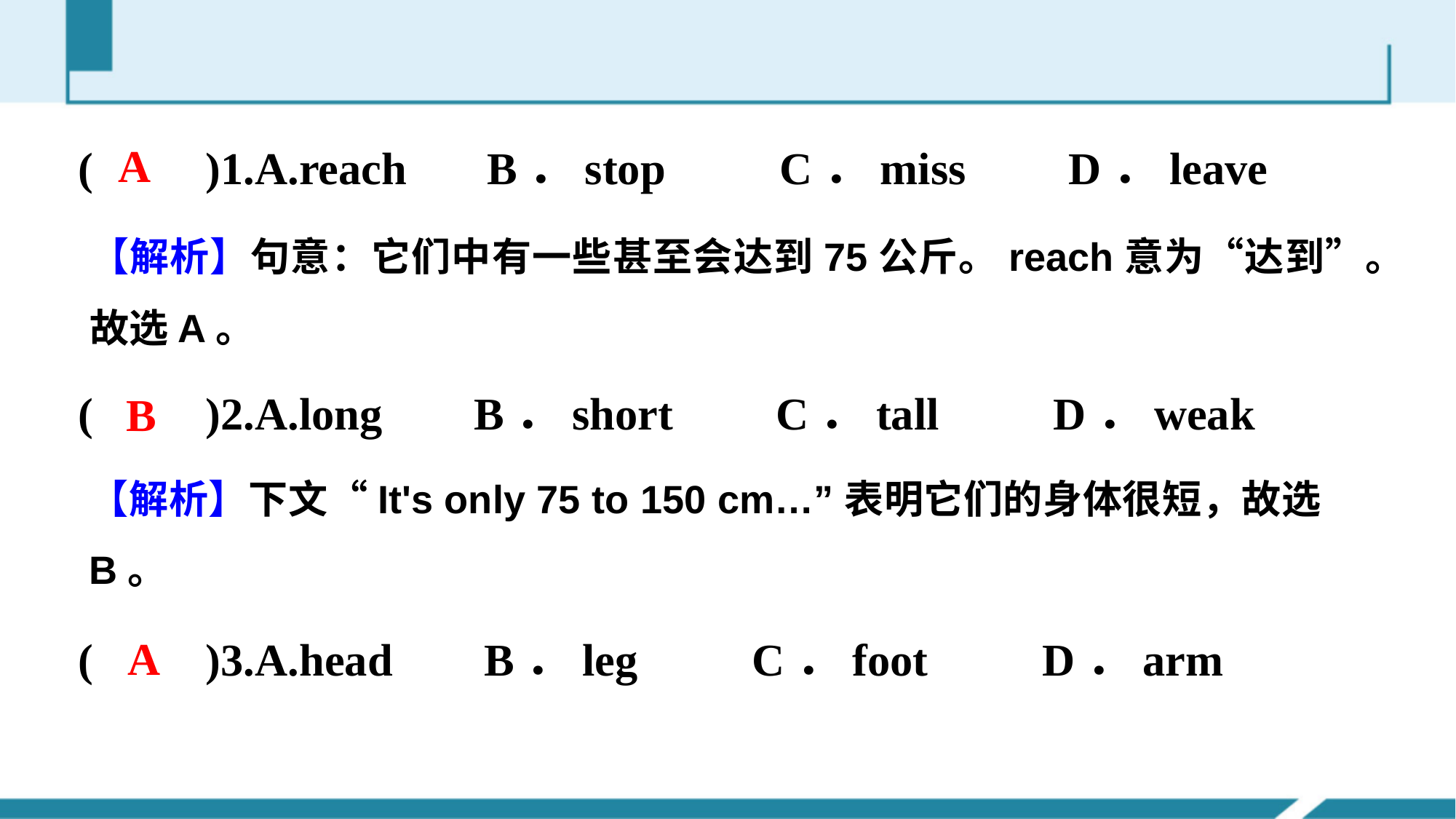

(　　)1.A.reach       B．stop          C．miss         D．leave

(　　)2.A.long        B．short         C．tall          D．weak

(　　)3.A.head        B．leg          C．foot          D．arm

A
【解析】句意：它们中有一些甚至会达到75公斤。reach意为“达到”。故选A。
B
【解析】下文“It's only 75 to 150 cm…”表明它们的身体很短，故选B。
A